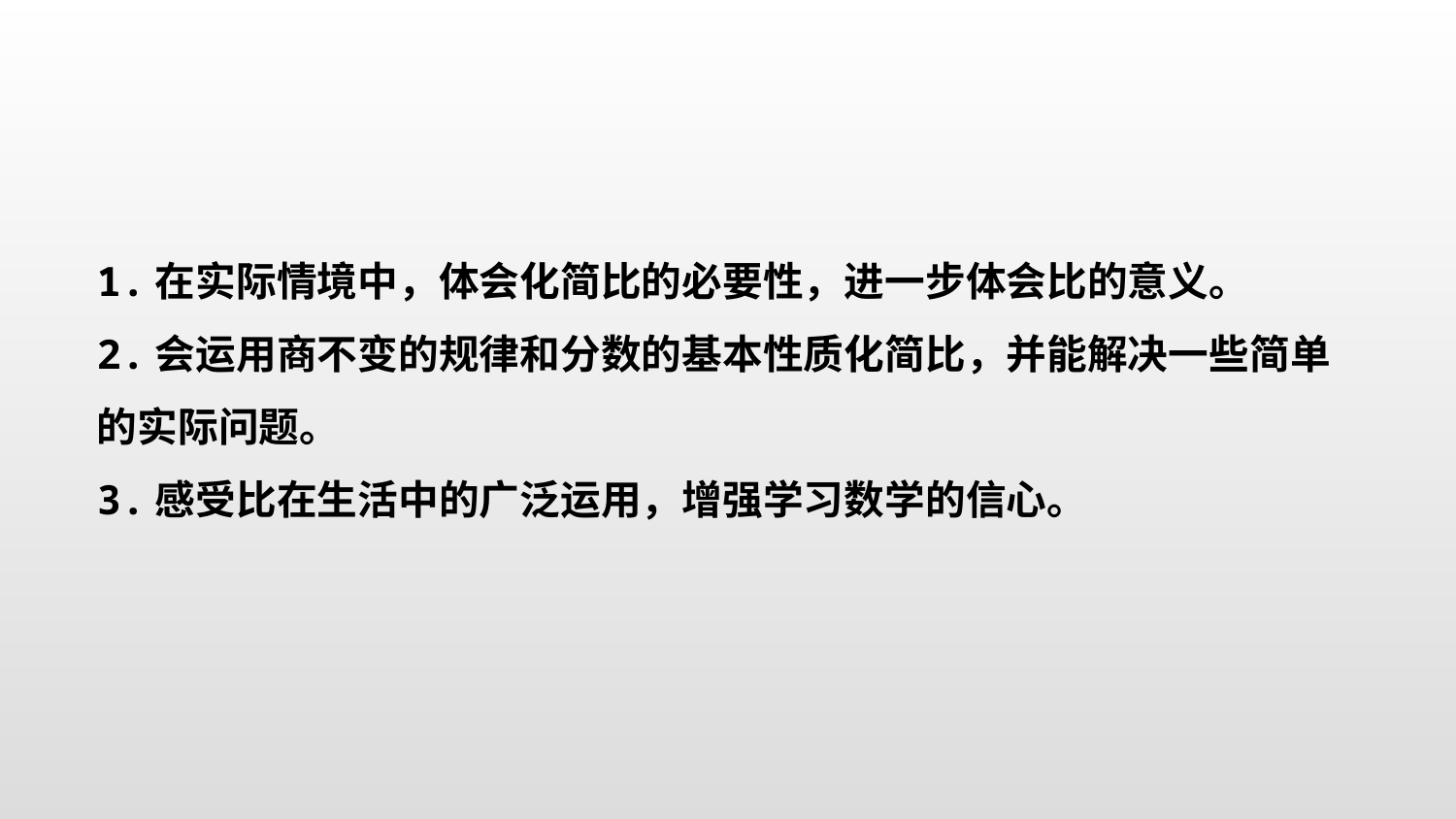

1.在实际情境中，体会化简比的必要性，进一步体会比的意义。
2.会运用商不变的规律和分数的基本性质化简比，并能解决一些简单的实际问题。
3.感受比在生活中的广泛运用，增强学习数学的信心。